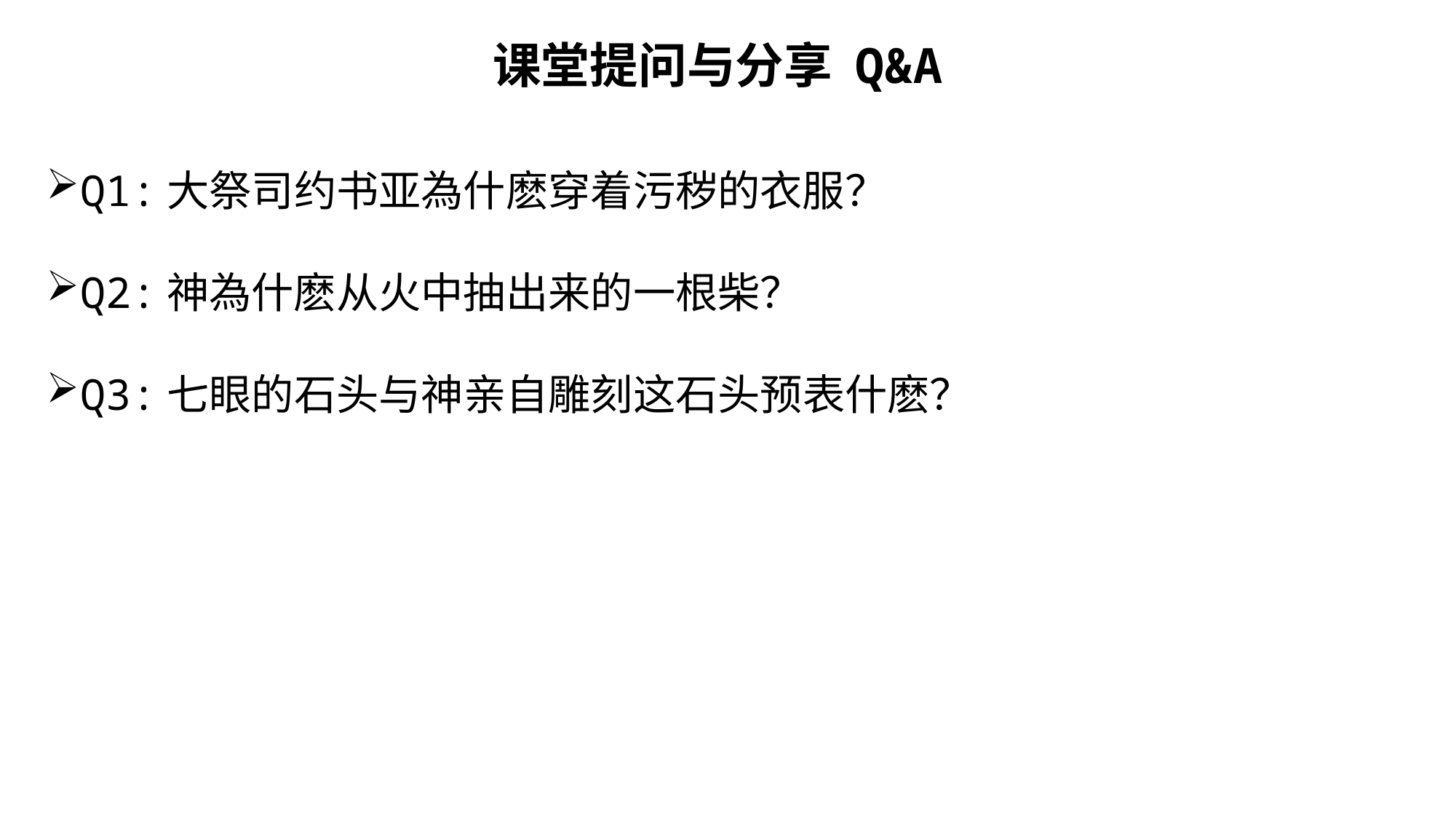

课堂提问与分享 Q&A

Q1:大祭司约书亚為什麽穿着污秽的衣服？

Q2:神為什麽从火中抽出来的一根柴？

Q3:七眼的石头与神亲自雕刻这石头预表什麽？